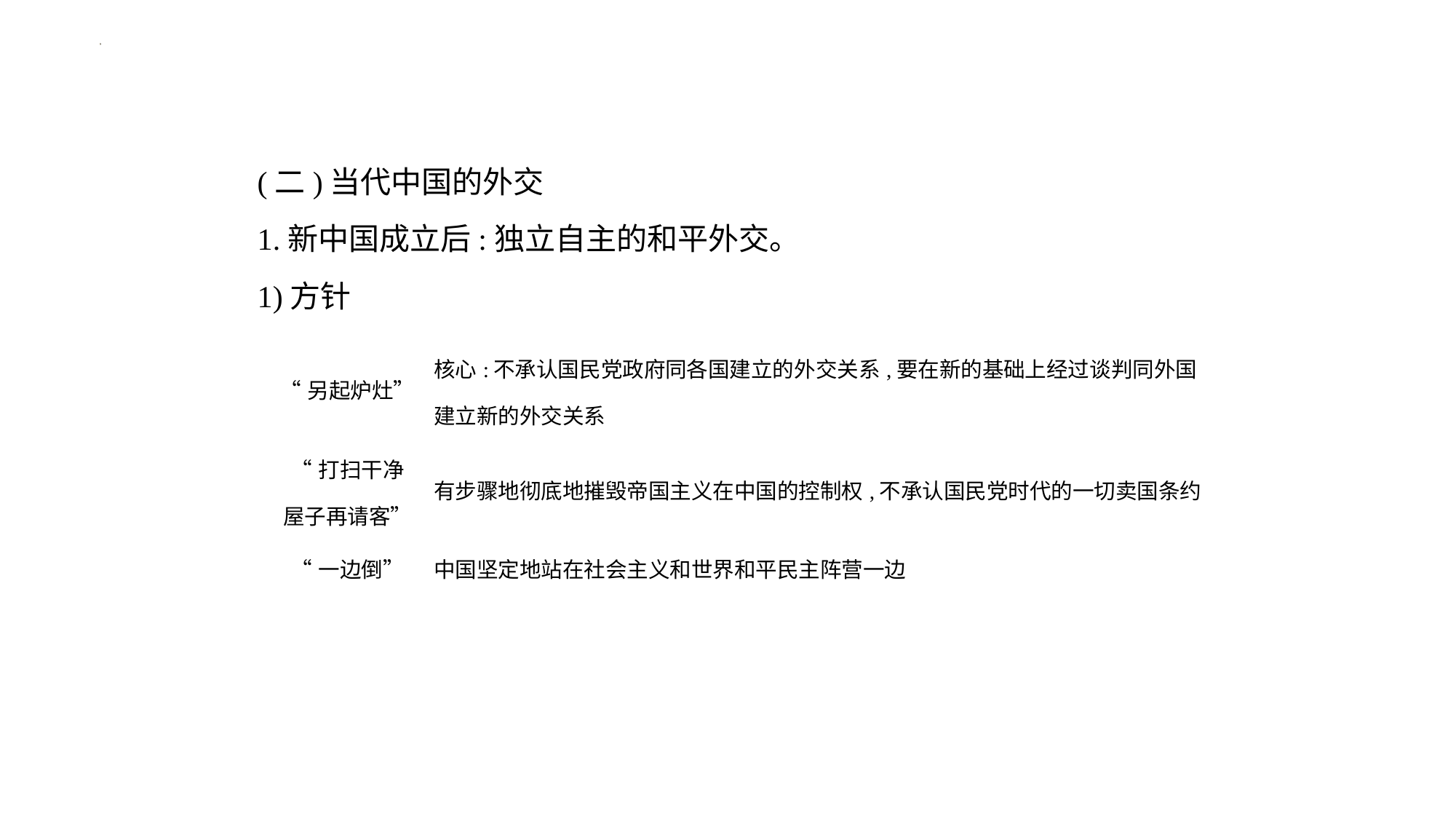

(二)当代中国的外交
1.新中国成立后:独立自主的和平外交。
1)方针
| “另起炉灶” | 核心:不承认国民党政府同各国建立的外交关系,要在新的基础上经过谈判同外国建立新的外交关系 |
| --- | --- |
| “打扫干净 屋子再请客” | 有步骤地彻底地摧毁帝国主义在中国的控制权,不承认国民党时代的一切卖国条约 |
| “一边倒” | 中国坚定地站在社会主义和世界和平民主阵营一边 |